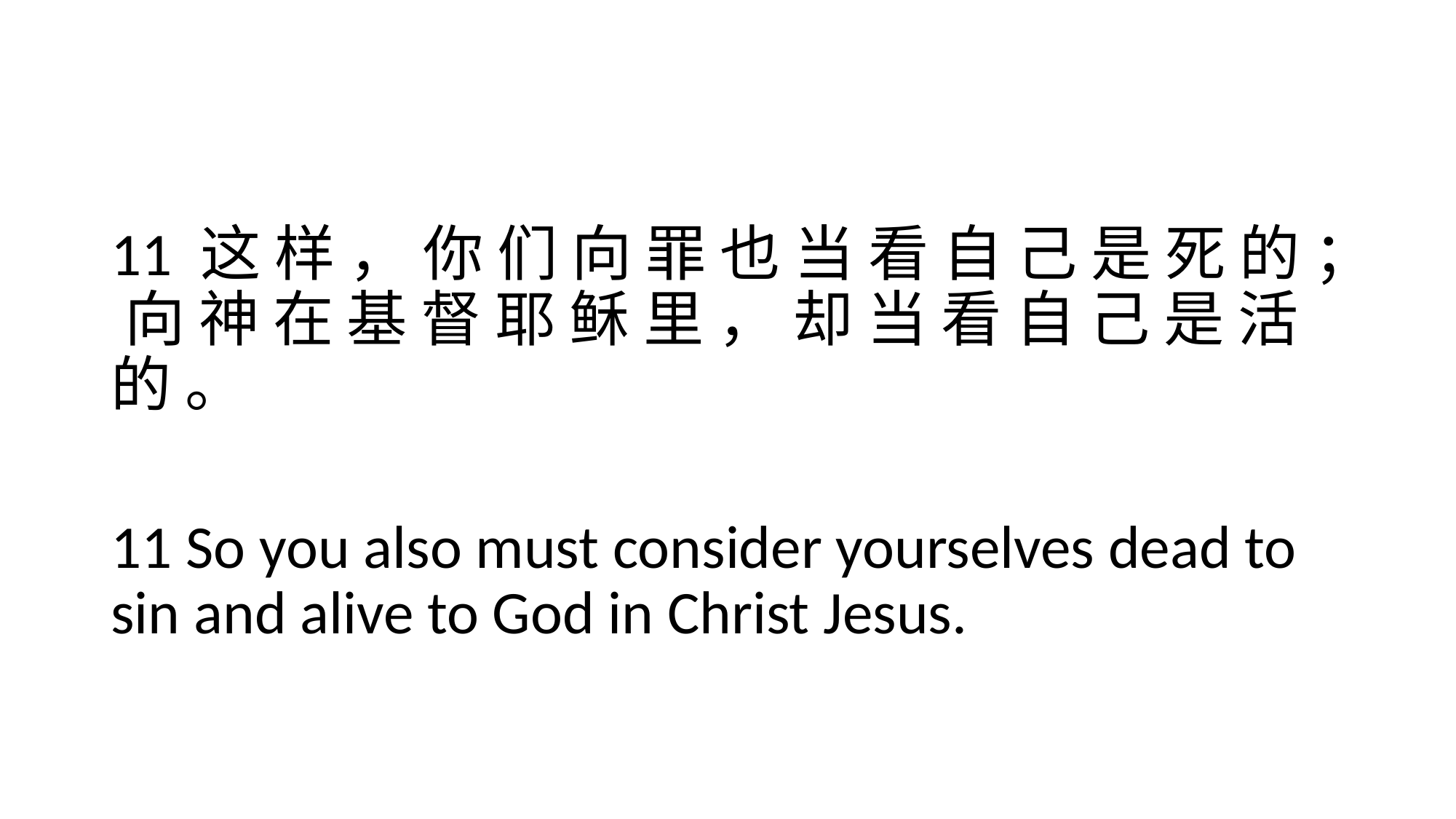

#
11 这 样 ， 你 们 向 罪 也 当 看 自 己 是 死 的 ； 向 神 在 基 督 耶 稣 里 ， 却 当 看 自 己 是 活 的 。

11 So you also must consider yourselves dead to sin and alive to God in Christ Jesus.